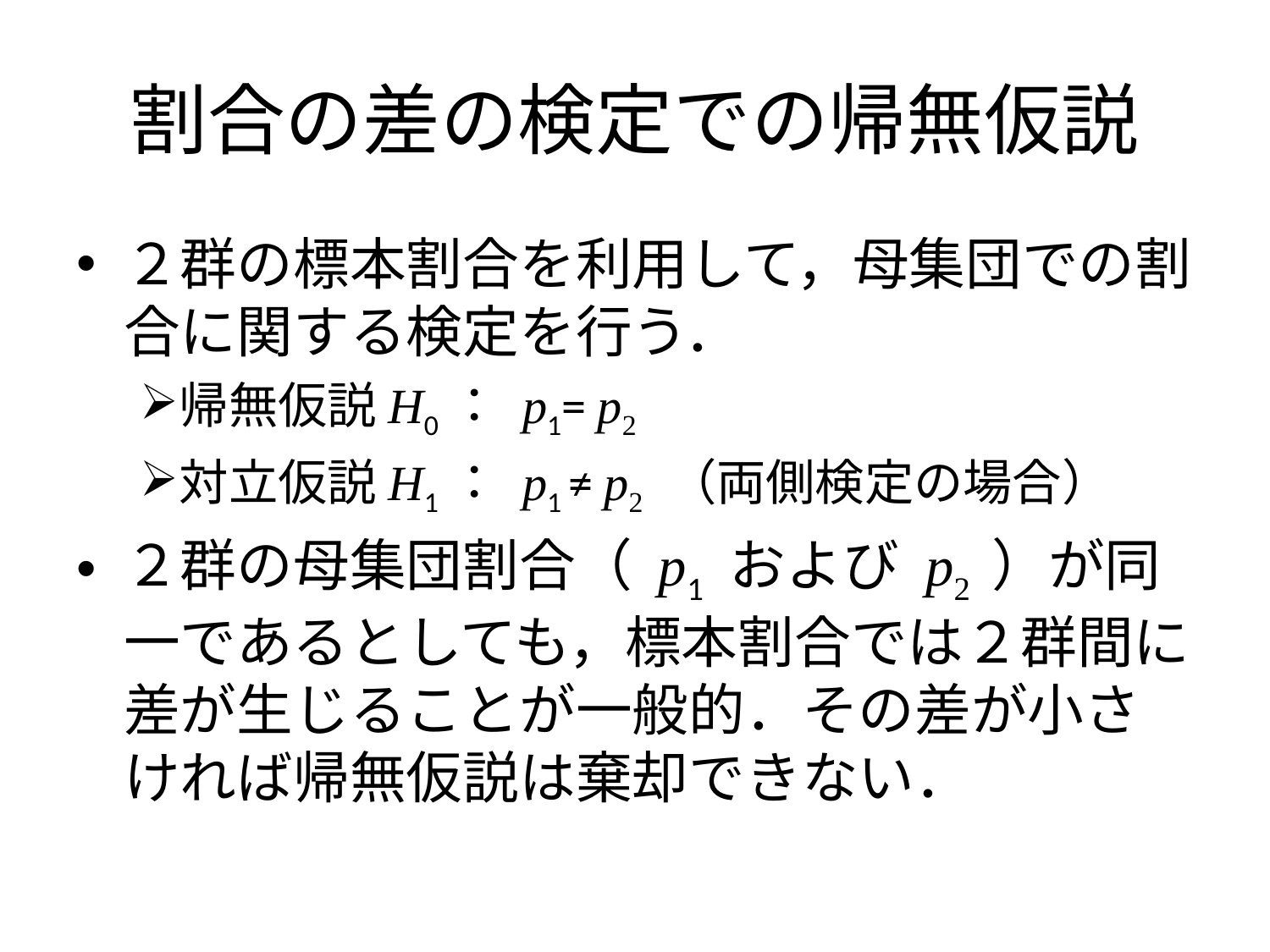

# 割合の差の検定での帰無仮説
２群の標本割合を利用して，母集団での割合に関する検定を行う．
帰無仮説H0： p1= p2
対立仮説H1： p1 ≠ p2 （両側検定の場合）
２群の母集団割合（ p1 および p2 ）が同一であるとしても，標本割合では２群間に差が生じることが一般的．その差が小さければ帰無仮説は棄却できない．